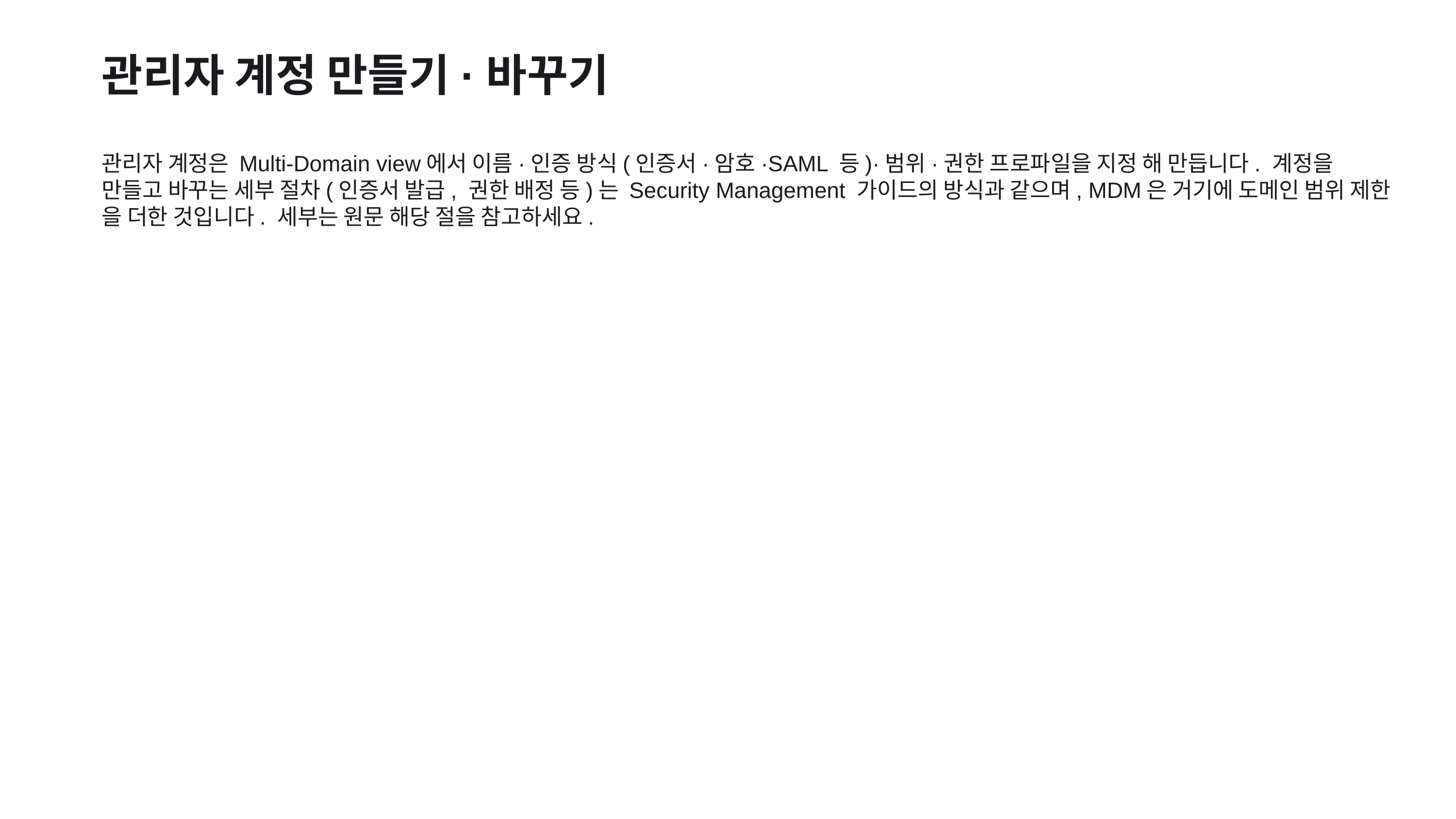

관리자 계정 만들기·바꾸기
관리자 계정은 Multi-Domain view에서 이름·인증 방식(인증서·암호·SAML 등)·범위·권한 프로파일을 지정 해 만듭니다. 계정을 만들고 바꾸는 세부 절차(인증서 발급, 권한 배정 등)는 Security Management 가이드의 방식과 같으며, MDM은 거기에 도메인 범위 제한 을 더한 것입니다. 세부는 원문 해당 절을 참고하세요.